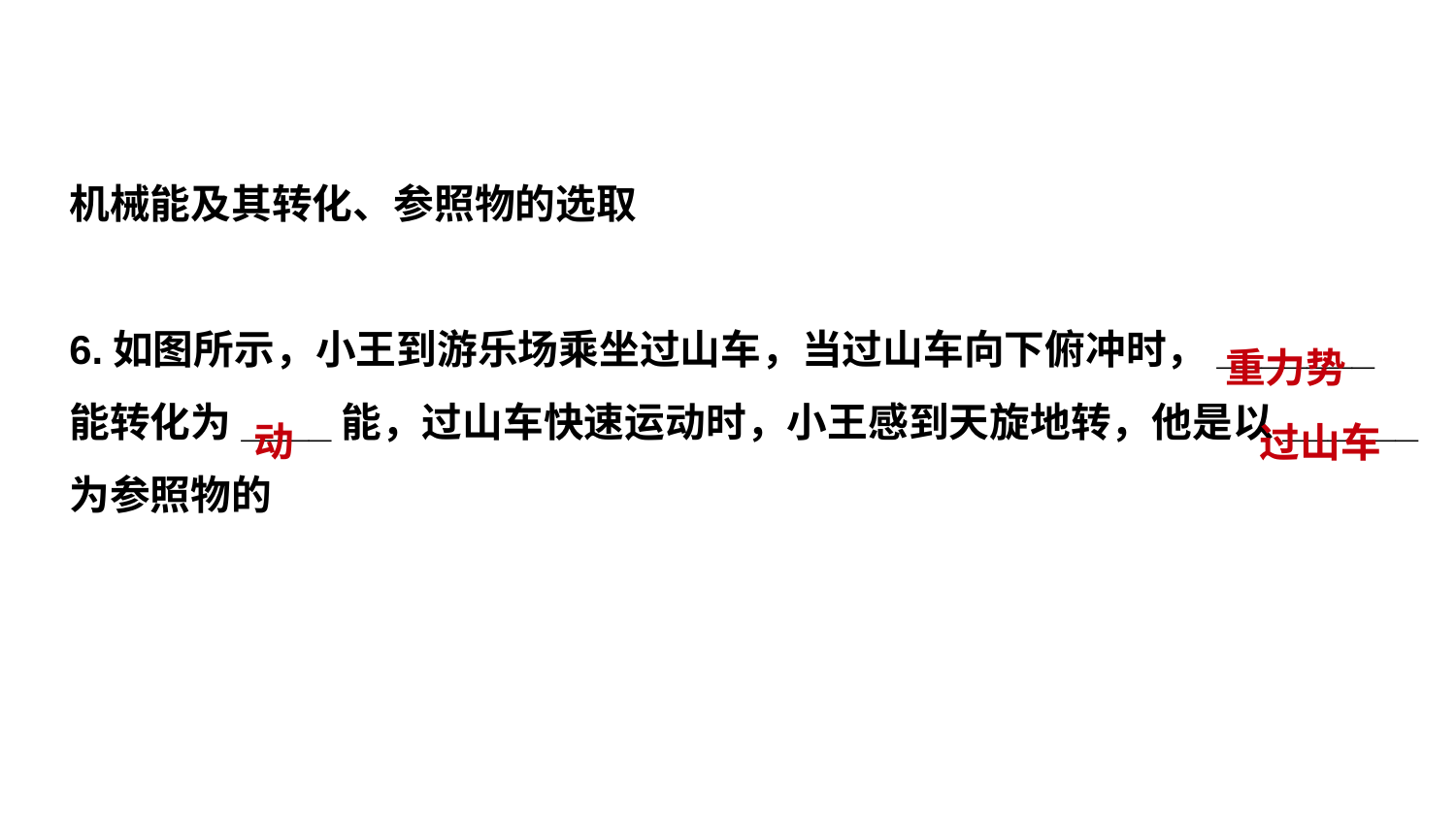

机械能及其转化、参照物的选取

6.如图所示，小王到游乐场乘坐过山车，当过山车向下俯冲时，_______
能转化为____能，过山车快速运动时，小王感到天旋地转，他是以______
为参照物的
重力势
动
过山车